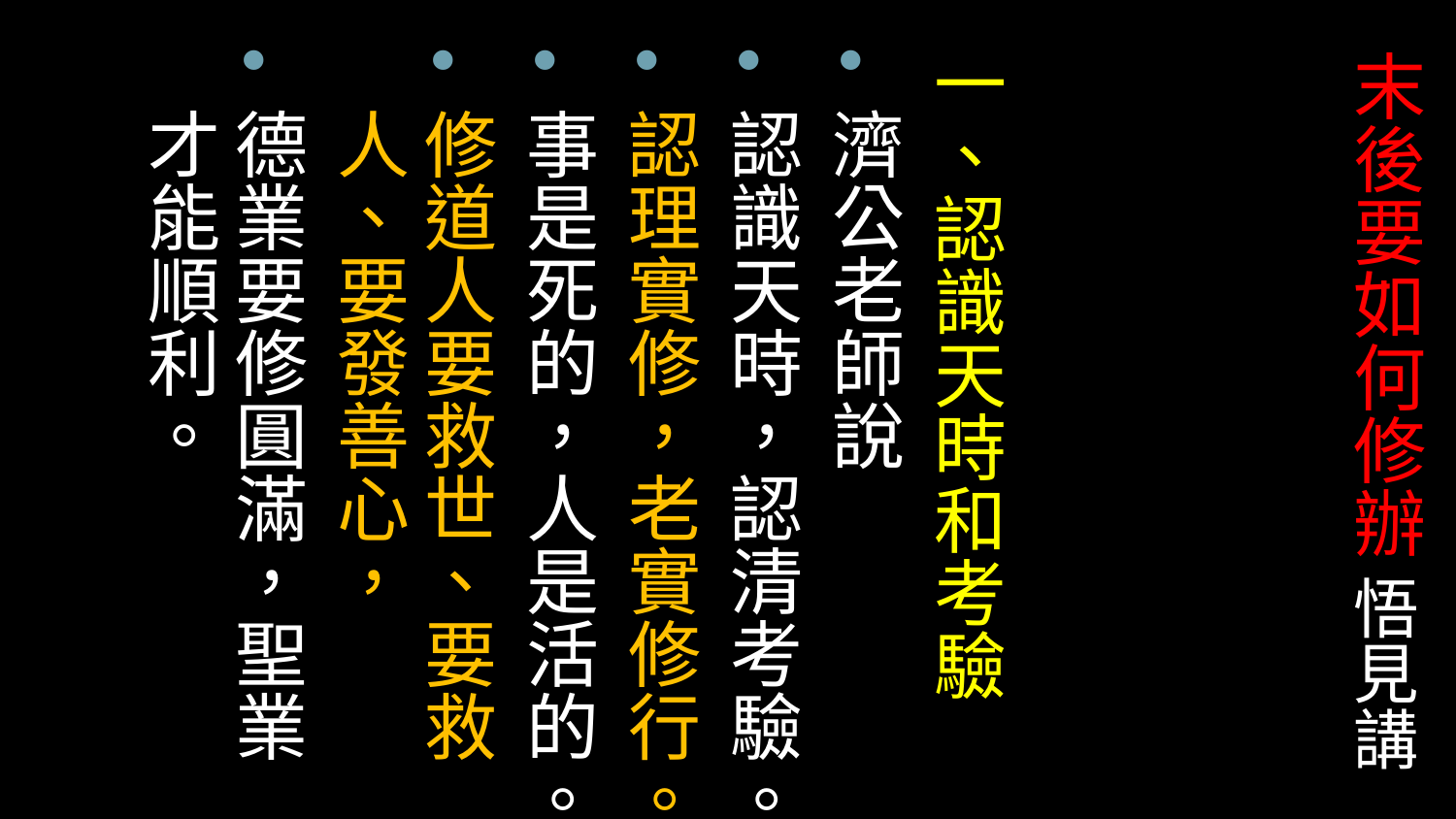

一、認識天時和考驗
濟公老師說
認識天時，認清考驗。
認理實修，老實修行。
事是死的，人是活的。
修道人要救世、要救人、要發善心，
德業要修圓滿，聖業才能順利。

# 末後要如何修辦 悟見講